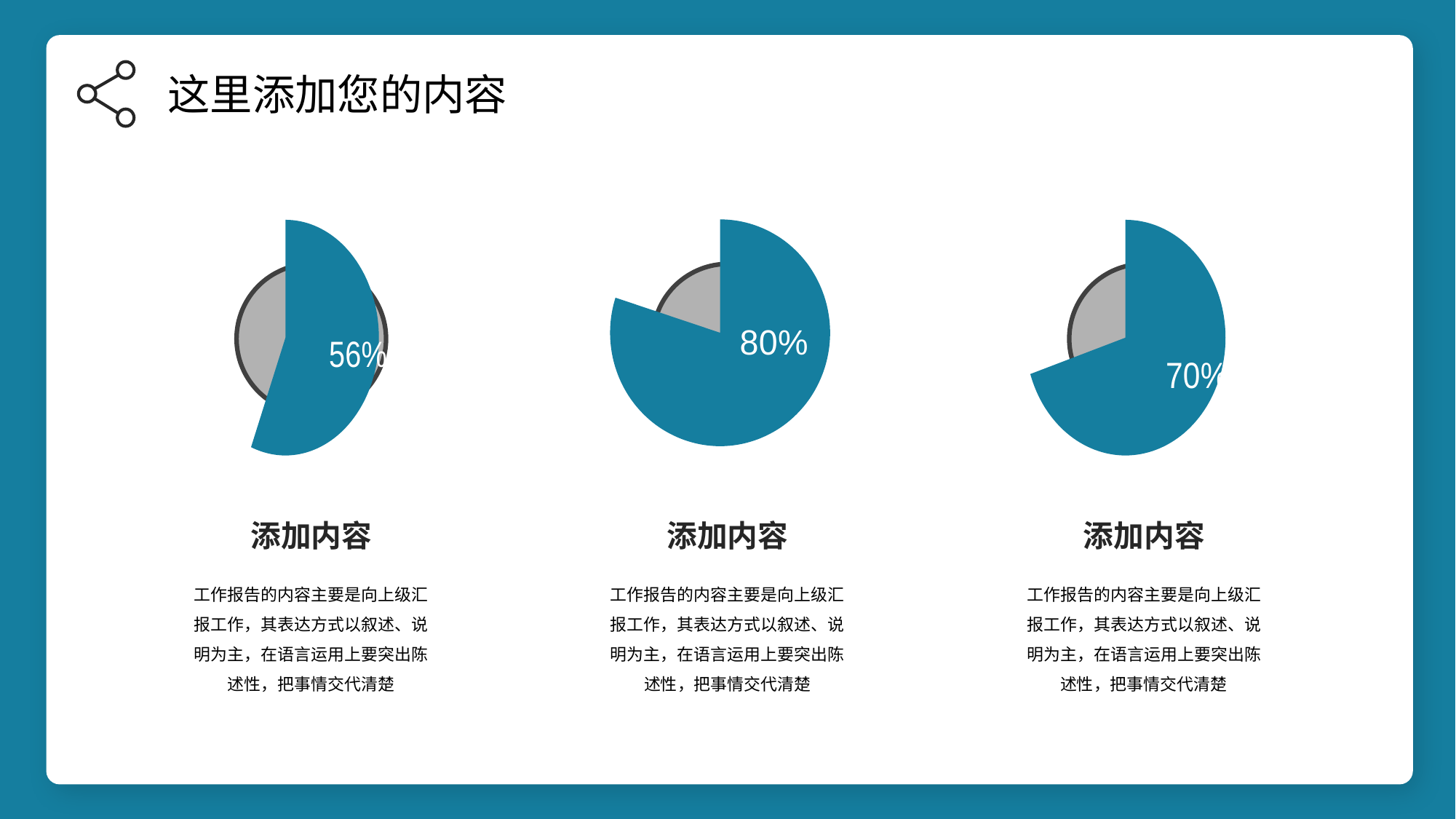

这里添加您的内容

### Chart

| Category | 份额 | 列1 |
|---|---|---|
| 已完成 | 0.56 | None |
| 待完成 | 0.44 | None |

### Chart

| Category | 份额 |
|---|---|
| 已完成 | 0.8 |
| 待完成 | 0.2 |

### Chart

| Category | 份额 |
|---|---|
| 已完成 | 0.7 |
| 待完成 | 0.3 |

添加内容
添加内容
添加内容
工作报告的内容主要是向上级汇报工作，其表达方式以叙述、说明为主，在语言运用上要突出陈述性，把事情交代清楚
工作报告的内容主要是向上级汇报工作，其表达方式以叙述、说明为主，在语言运用上要突出陈述性，把事情交代清楚
工作报告的内容主要是向上级汇报工作，其表达方式以叙述、说明为主，在语言运用上要突出陈述性，把事情交代清楚